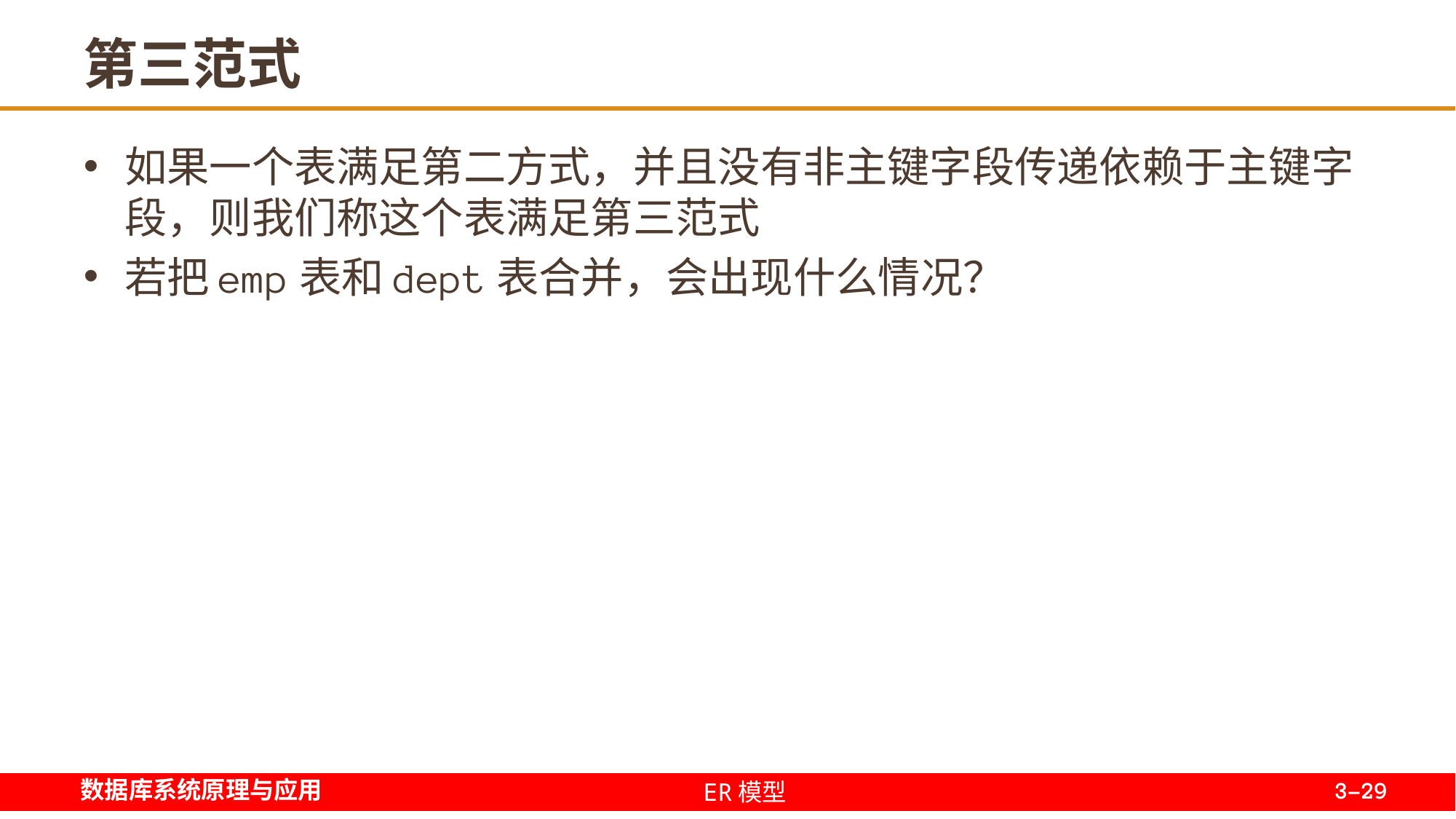

# 第三范式
如果一个表满足第二方式，并且没有非主键字段传递依赖于主键字段，则我们称这个表满足第三范式
若把emp表和dept表合并，会出现什么情况？